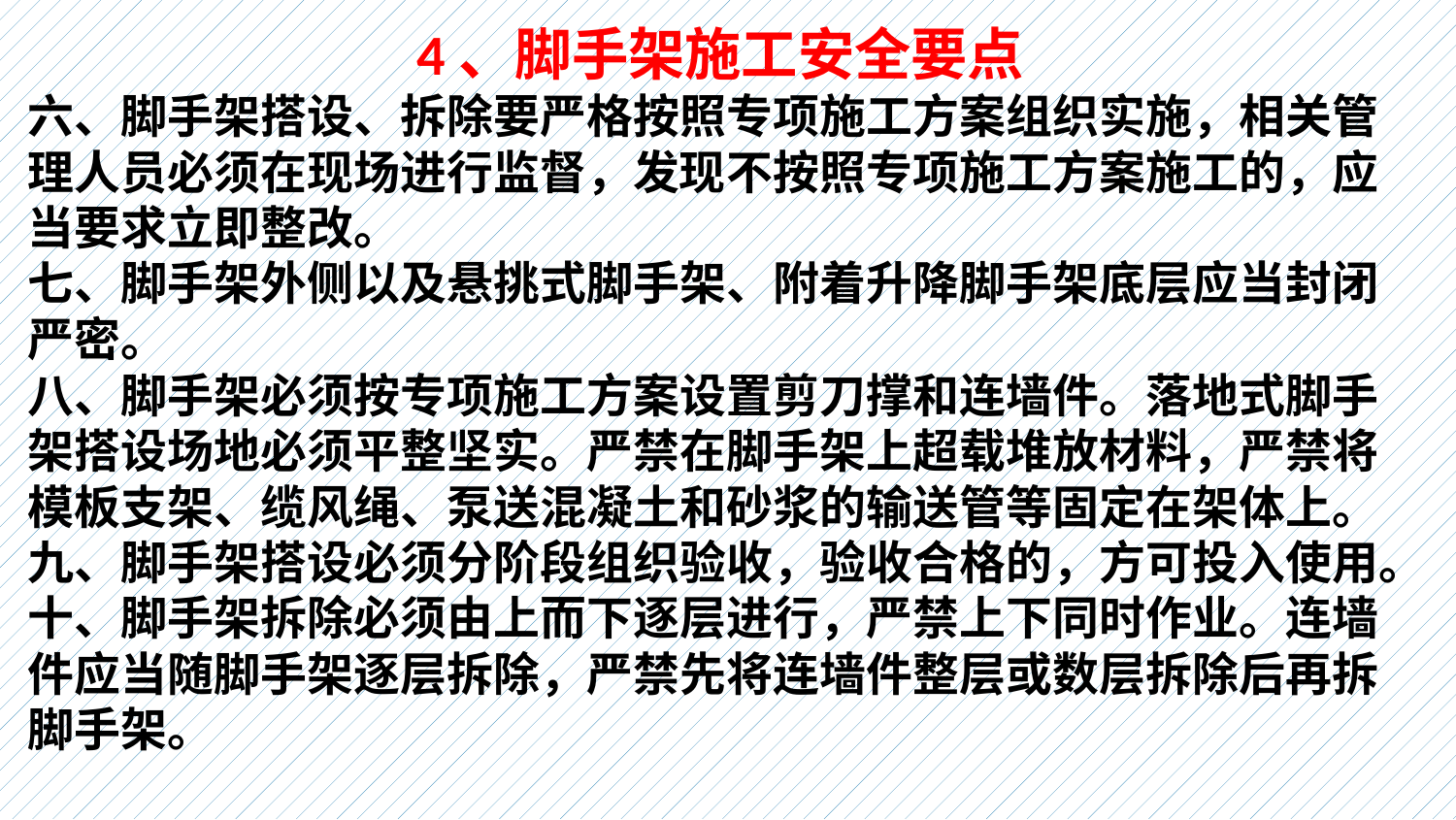

4、脚手架施工安全要点

六、脚手架搭设、拆除要严格按照专项施工方案组织实施，相关管理人员必须在现场进行监督，发现不按照专项施工方案施工的，应当要求立即整改。
七、脚手架外侧以及悬挑式脚手架、附着升降脚手架底层应当封闭严密。
八、脚手架必须按专项施工方案设置剪刀撑和连墙件。落地式脚手架搭设场地必须平整坚实。严禁在脚手架上超载堆放材料，严禁将模板支架、缆风绳、泵送混凝土和砂浆的输送管等固定在架体上。
九、脚手架搭设必须分阶段组织验收，验收合格的，方可投入使用。
十、脚手架拆除必须由上而下逐层进行，严禁上下同时作业。连墙件应当随脚手架逐层拆除，严禁先将连墙件整层或数层拆除后再拆脚手架。